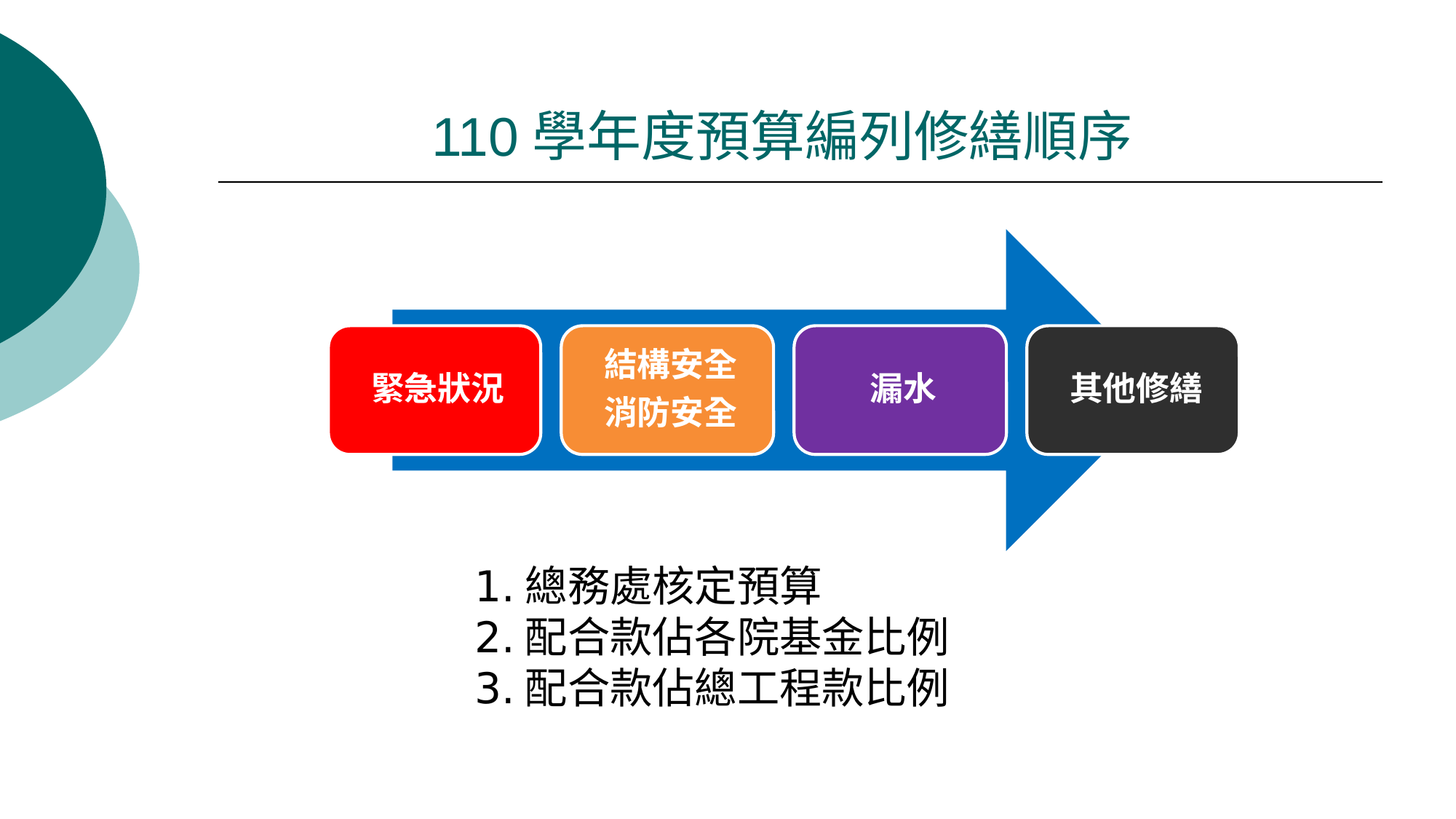

# 110學年度預算編列修繕順序
緊急狀況
結構安全
消防安全
漏水
其他修繕
1.總務處核定預算
2.配合款佔各院基金比例
3.配合款佔總工程款比例